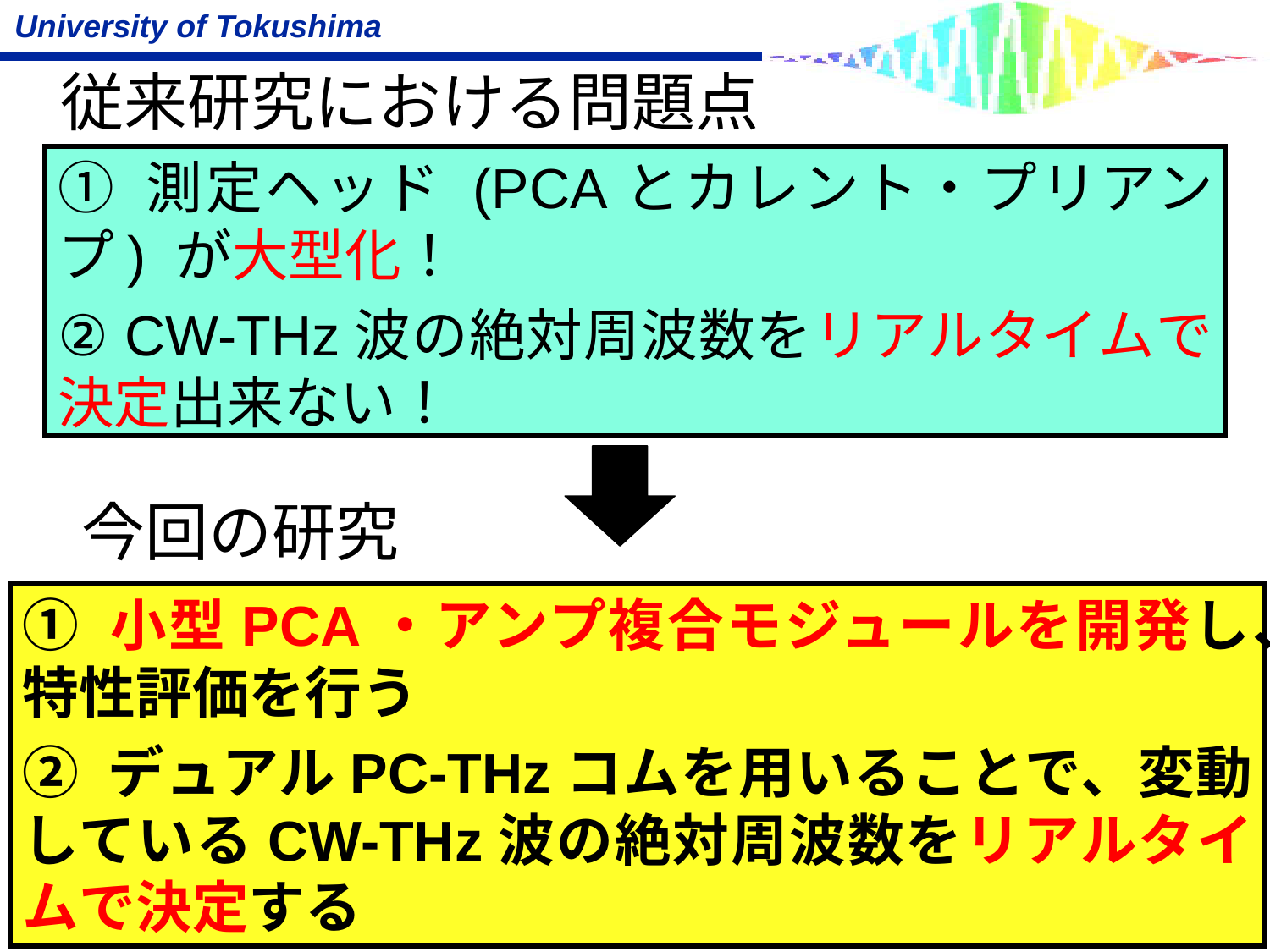

従来研究における問題点
① 測定ヘッド (PCAとカレント・プリアンプ) が大型化！
② CW-THz波の絶対周波数をリアルタイムで決定出来ない！

今回の研究
① 小型PCA・アンプ複合モジュールを開発し、特性評価を行う
② デュアルPC-THzコムを用いることで、変動しているCW-THz波の絶対周波数をリアルタイムで決定する